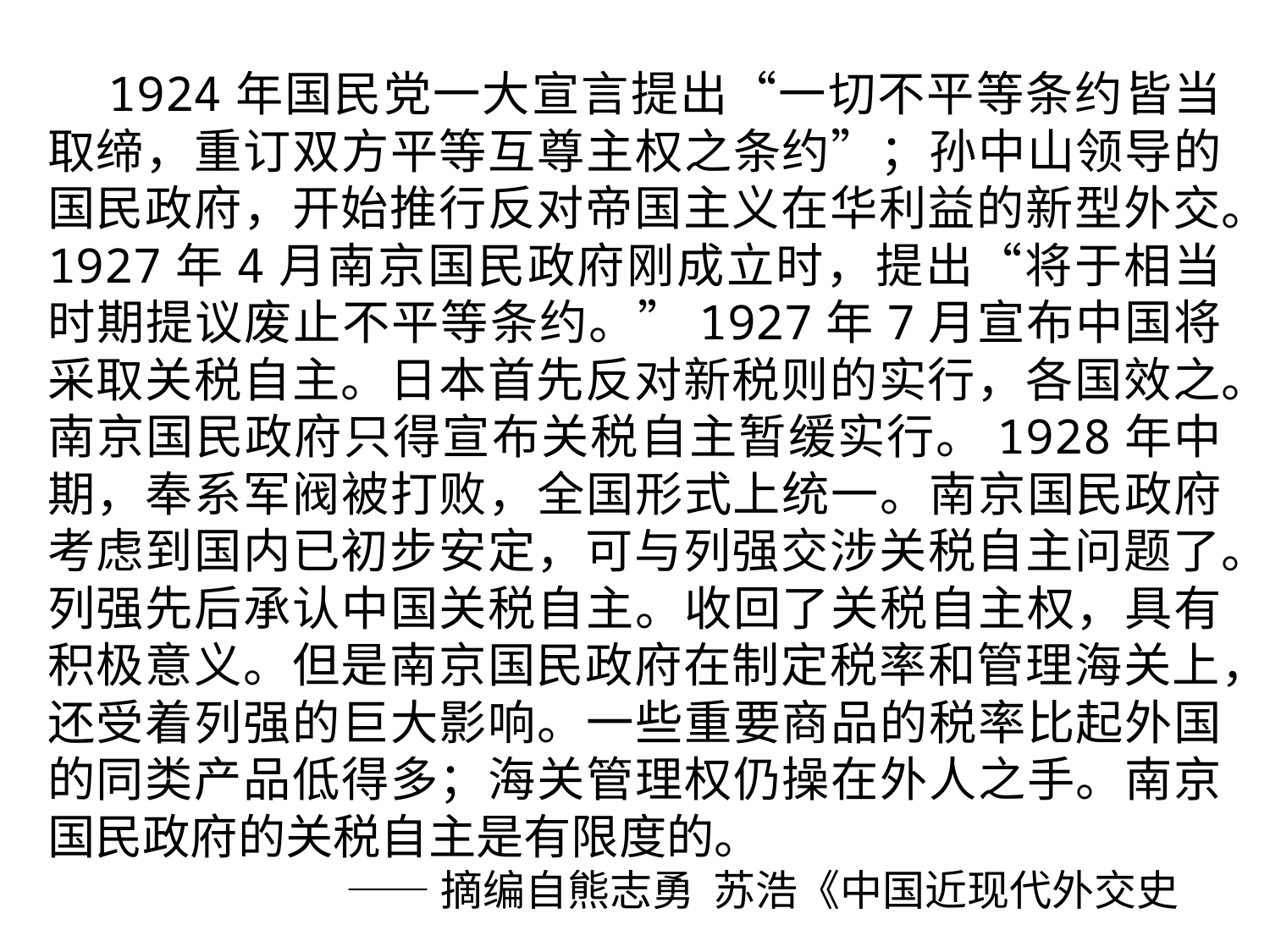

1924年国民党一大宣言提出“一切不平等条约皆当取缔，重订双方平等互尊主权之条约”；孙中山领导的国民政府，开始推行反对帝国主义在华利益的新型外交。1927年4月南京国民政府刚成立时，提出“将于相当时期提议废止不平等条约。”1927年7月宣布中国将采取关税自主。日本首先反对新税则的实行，各国效之。南京国民政府只得宣布关税自主暂缓实行。1928年中期，奉系军阀被打败，全国形式上统一。南京国民政府考虑到国内已初步安定，可与列强交涉关税自主问题了。列强先后承认中国关税自主。收回了关税自主权，具有积极意义。但是南京国民政府在制定税率和管理海关上，还受着列强的巨大影响。一些重要商品的税率比起外国的同类产品低得多；海关管理权仍操在外人之手。南京国民政府的关税自主是有限度的。
——摘编自熊志勇  苏浩《中国近现代外交史》